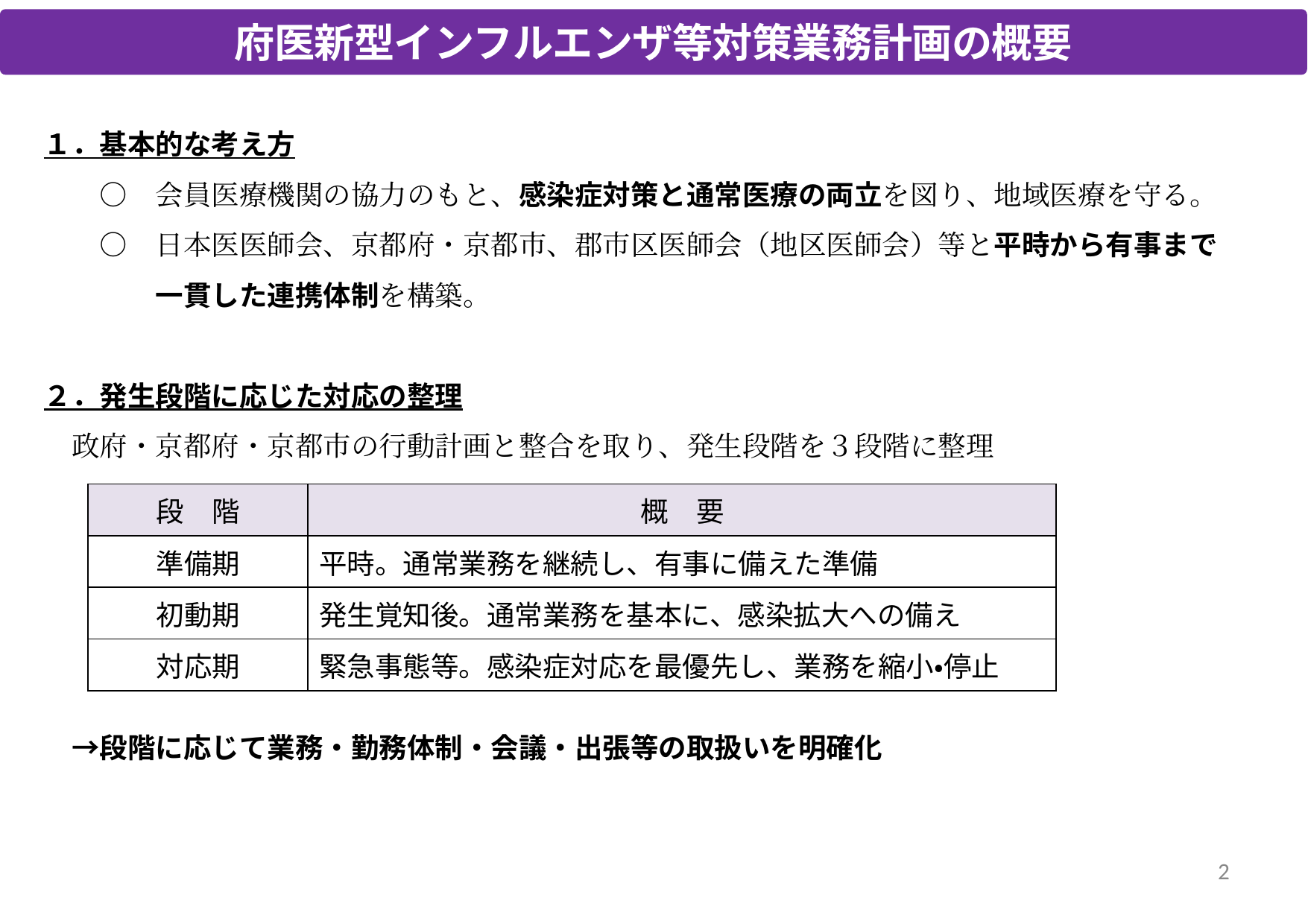

# 府医新型インフルエンザ等対策業務計画の概要
１．基本的な考え方
　　○　会員医療機関の協力のもと、感染症対策と通常医療の両立を図り、地域医療を守る。
　　○　日本医医師会、京都府・京都市、郡市区医師会（地区医師会）等と平時から有事まで
　　　　一貫した連携体制を構築。

２．発生段階に応じた対応の整理
　政府・京都府・京都市の行動計画と整合を取り、発生段階を３段階に整理

　→段階に応じて業務・勤務体制・会議・出張等の取扱いを明確化

| 段　階 | 概　要 |
| --- | --- |
| 準備期 | 平時。通常業務を継続し、有事に備えた準備 |
| 初動期 | 発生覚知後。通常業務を基本に、感染拡大への備え |
| 対応期 | 緊急事態等。感染症対応を最優先し、業務を縮小・停止 |
2